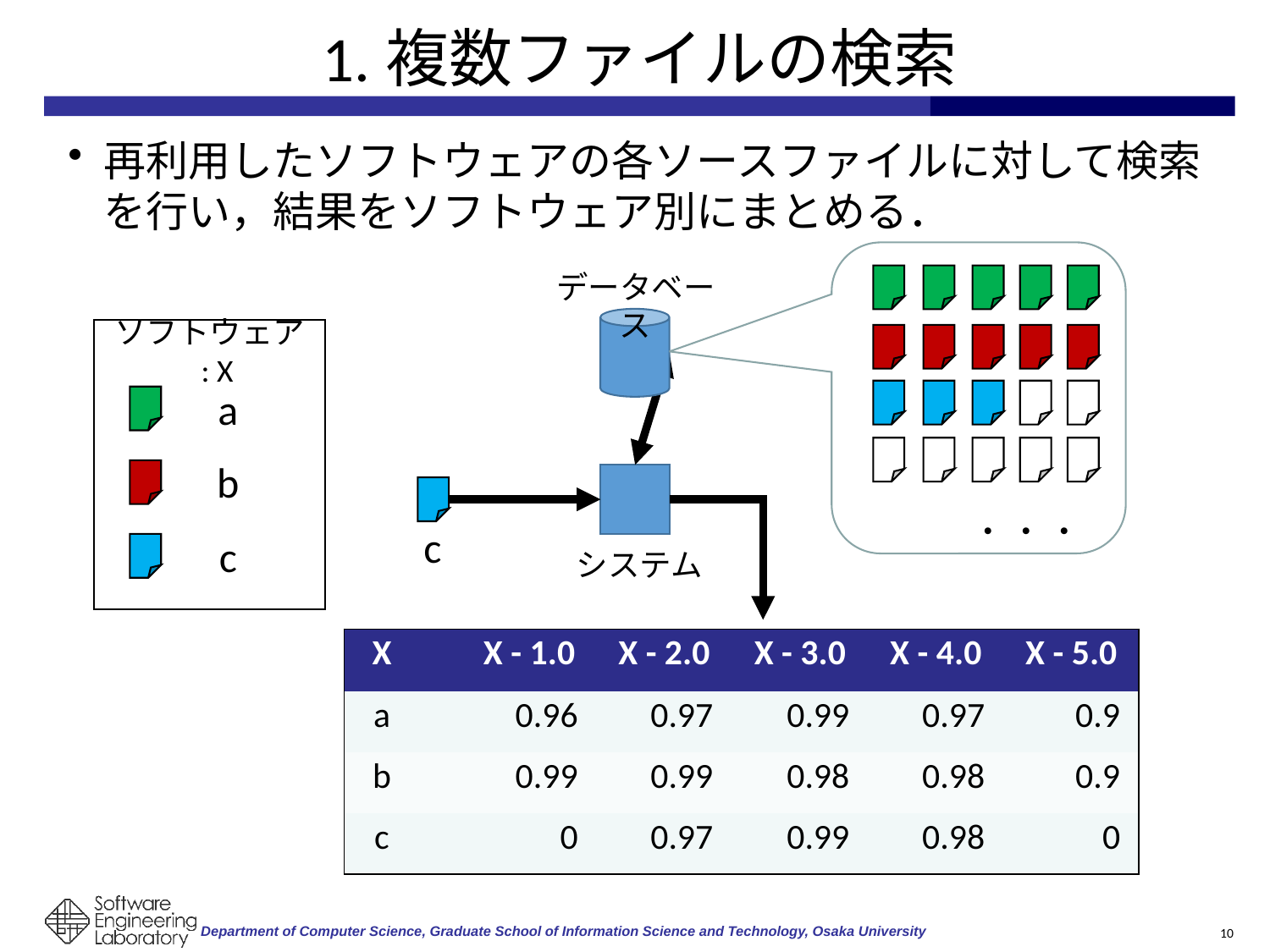

# 1.複数ファイルの検索
再利用したソフトウェアの各ソースファイルに対して検索を行い，結果をソフトウェア別にまとめる．

データベース

ソフトウェア : X

a

b

・・・
c
c

システム
| X |  | X - 1.0 | X - 2.0 | X - 3.0 | X - 4.0 | X - 5.0 |
| --- | --- | --- | --- | --- | --- | --- |
| a |  | 0.96 | 0.97 | 0.99 | 0.97 | 0.9 |
| b |  | 0.99 | 0.99 | 0.98 | 0.98 | 0.9 |
| c |  | 0 | 0.97 | 0.99 | 0.98 | 0 |
10